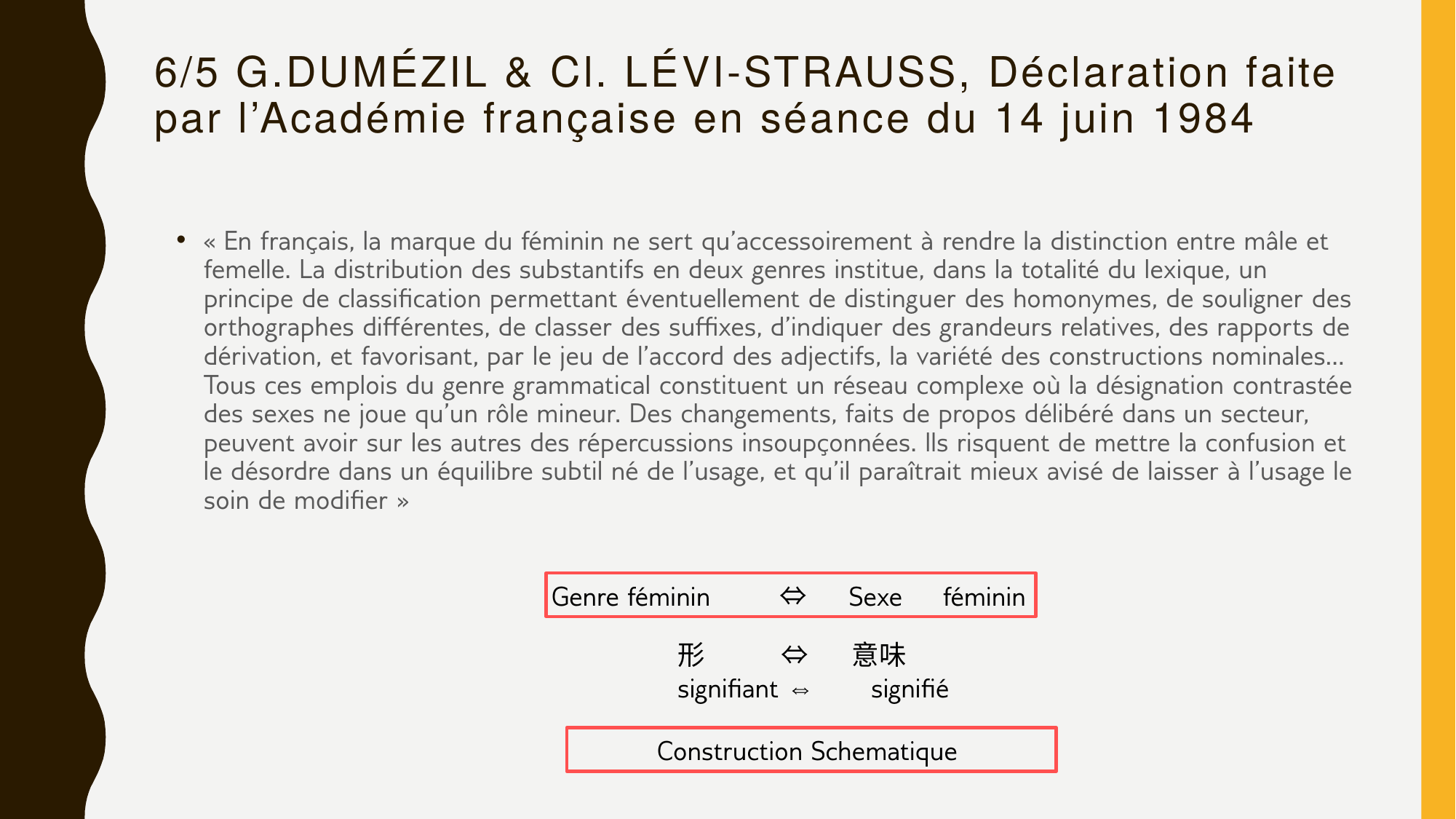

# 6/5 G.Dumézil & Cl. Lévi-Strauss, Déclaration faite par l’Académie française en séance du 14 juin 1984
« En français, la marque du féminin ne sert qu’accessoirement à rendre la distinction entre mâle et femelle. La distribution des substantifs en deux genres institue, dans la totalité du lexique, un principe de classification permettant éventuellement de distinguer des homonymes, de souligner des orthographes différentes, de classer des suffixes, d’indiquer des grandeurs relatives, des rapports de dérivation, et favorisant, par le jeu de l’accord des adjectifs, la variété des constructions nominales… Tous ces emplois du genre grammatical constituent un réseau complexe où la désignation contrastée des sexes ne joue qu’un rôle mineur. Des changements, faits de propos délibéré dans un secteur, peuvent avoir sur les autres des répercussions insoupçonnées. Ils risquent de mettre la confusion et le désordre dans un équilibre subtil né de l’usage, et qu’il paraîtrait mieux avisé de laisser à l’usage le soin de modifier »
Genre féminin 　　⇔　 Sexe　féminin
形　      ⇔　  意味
signifiant ⇔　  signifié
Construction Schematique